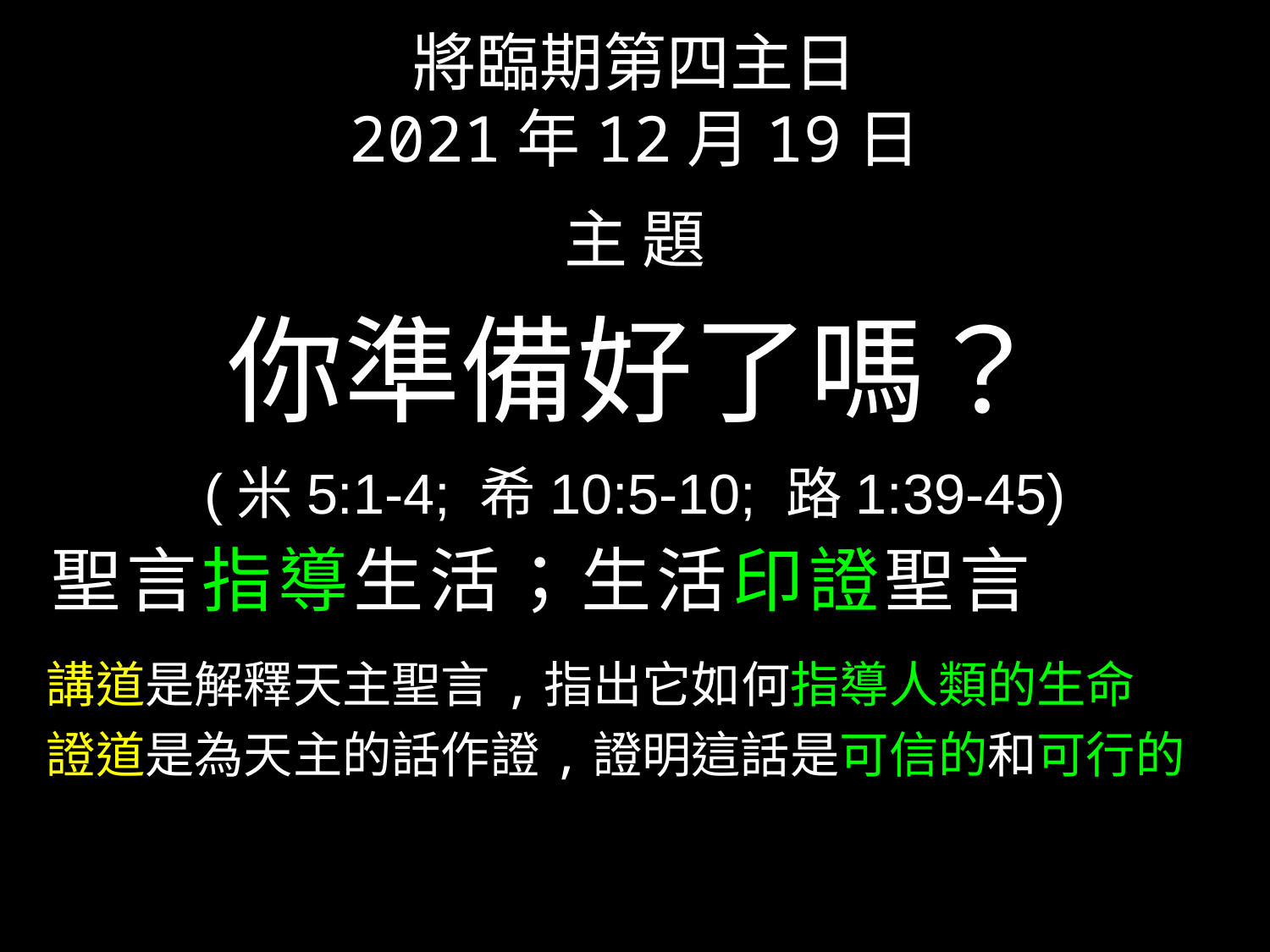

將臨期第四主日
2021年12月19日

主 題
你準備好了嗎？
(米5:1-4; 希10:5-10; 路1:39-45)
 聖言指導生活；生活印證聖言
  講道是解釋天主聖言,指出它如何指導人類的生命
  證道是為天主的話作證,證明這話是可信的和可行的